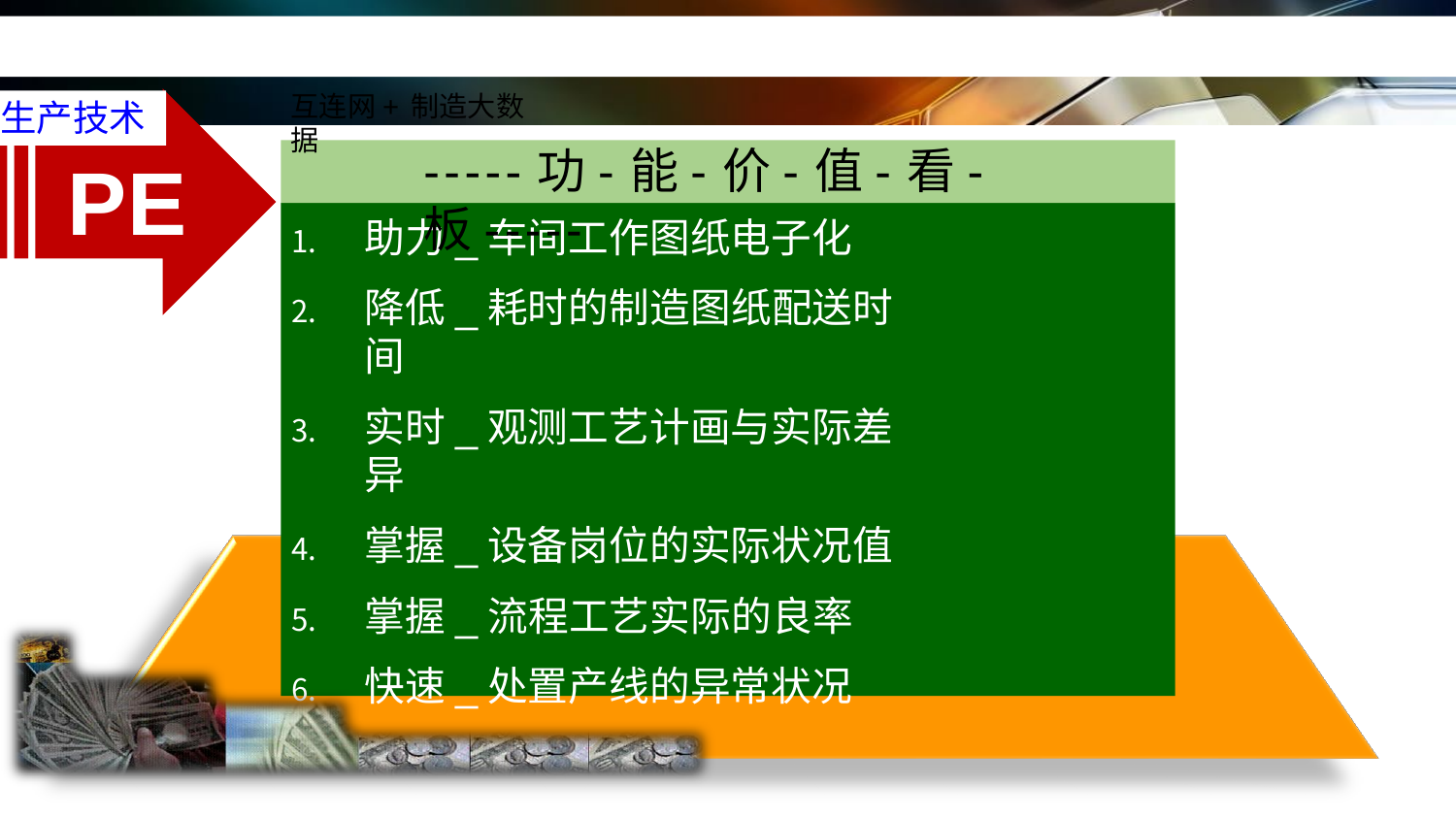

互连网+制造大数据

生产技术
-----功-能-价-值-看-板-----

PE
助力_车间工作图纸电子化
降低_耗时的制造图纸配送时间
实时_观测工艺计画与实际差异
掌握_设备岗位的实际状况值
掌握_流程工艺实际的良率
快速_处置产线的异常状况